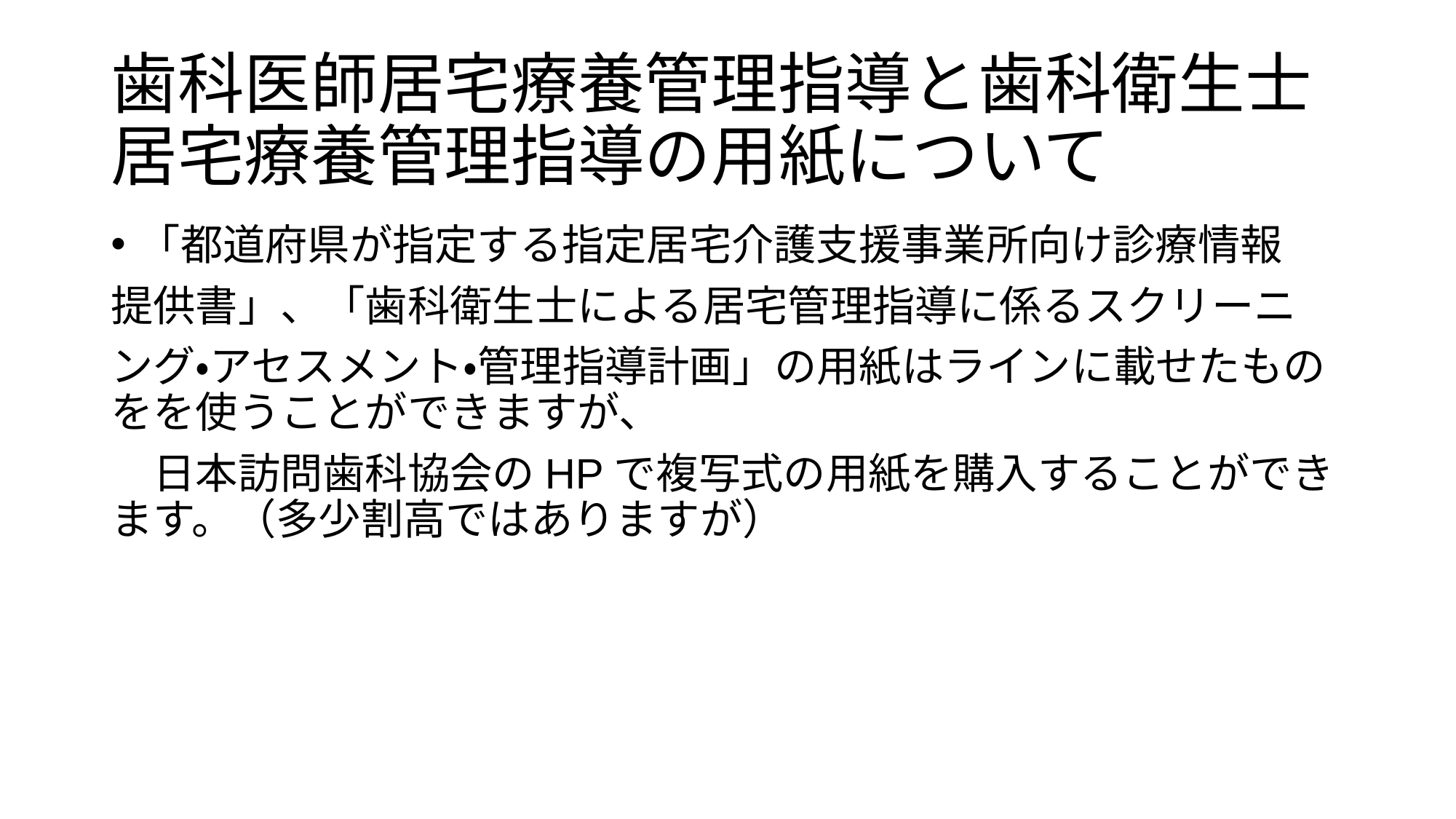

# 歯科医師居宅療養管理指導と歯科衛生士居宅療養管理指導の用紙について
「都道府県が指定する指定居宅介護支援事業所向け診療情報
提供書」、「歯科衛生士による居宅管理指導に係るスクリーニ
ング・アセスメント・管理指導計画」の用紙はラインに載せたものをを使うことができますが、
　日本訪問歯科協会のHPで複写式の用紙を購入することができます。（多少割高ではありますが）